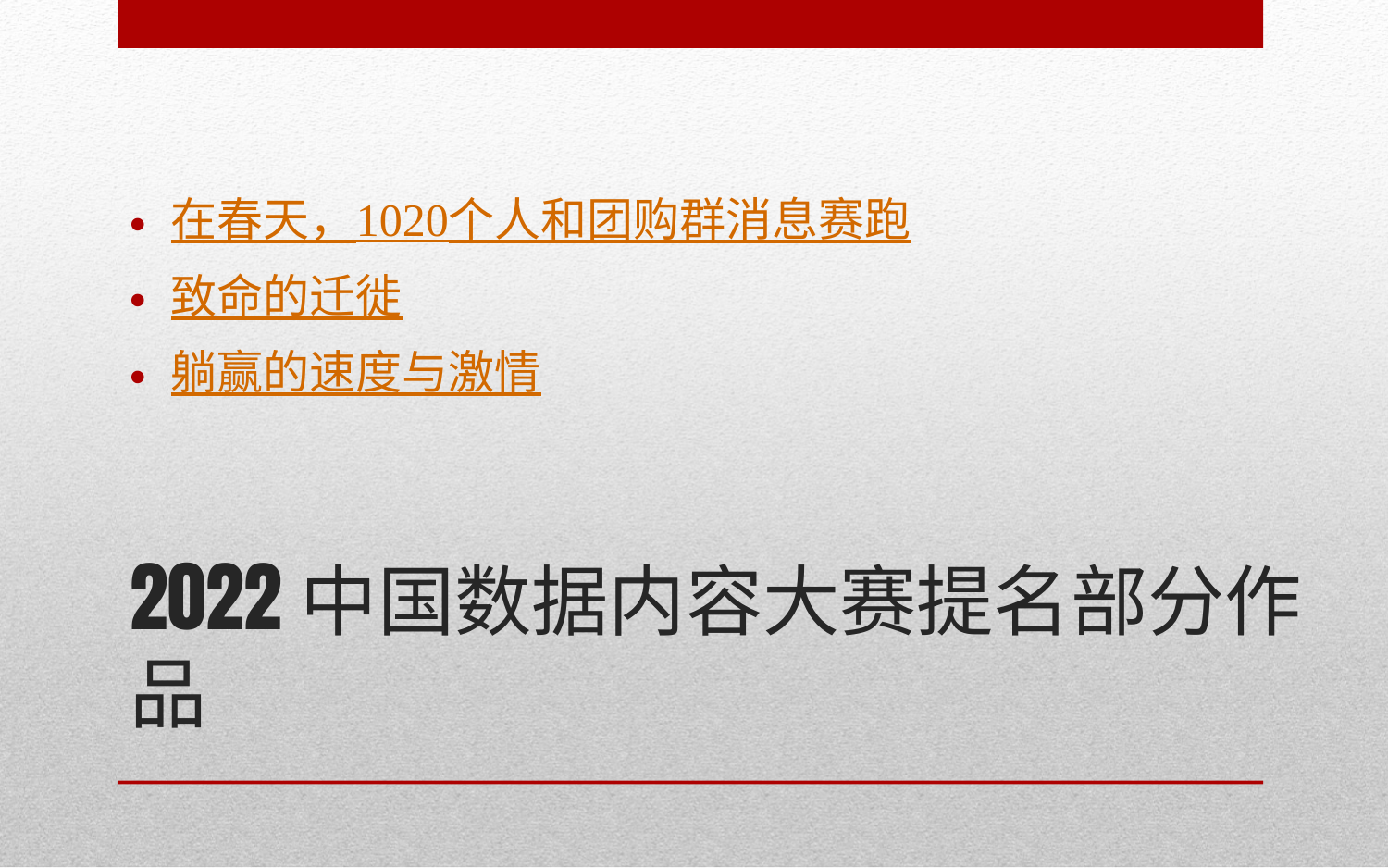

在春天，1020个人和团购群消息赛跑
致命的迁徙
躺赢的速度与激情

2022中国数据内容大赛提名部分作品
#